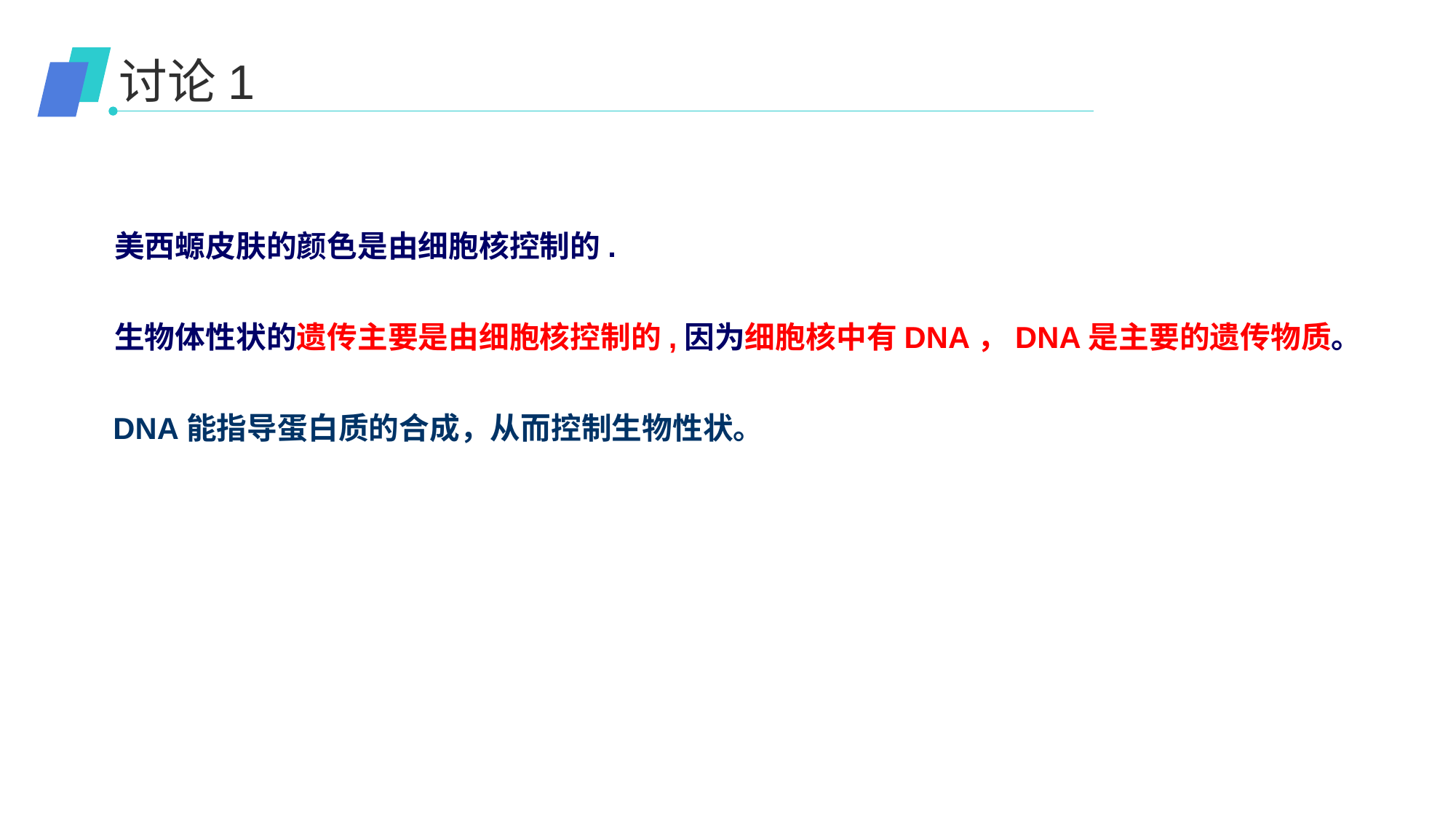

讨论1
    美西螈皮肤的颜色是由细胞核控制的.
    生物体性状的遗传主要是由细胞核控制的,因为细胞核中有DNA，DNA是主要的遗传物质。
    DNA能指导蛋白质的合成，从而控制生物性状。